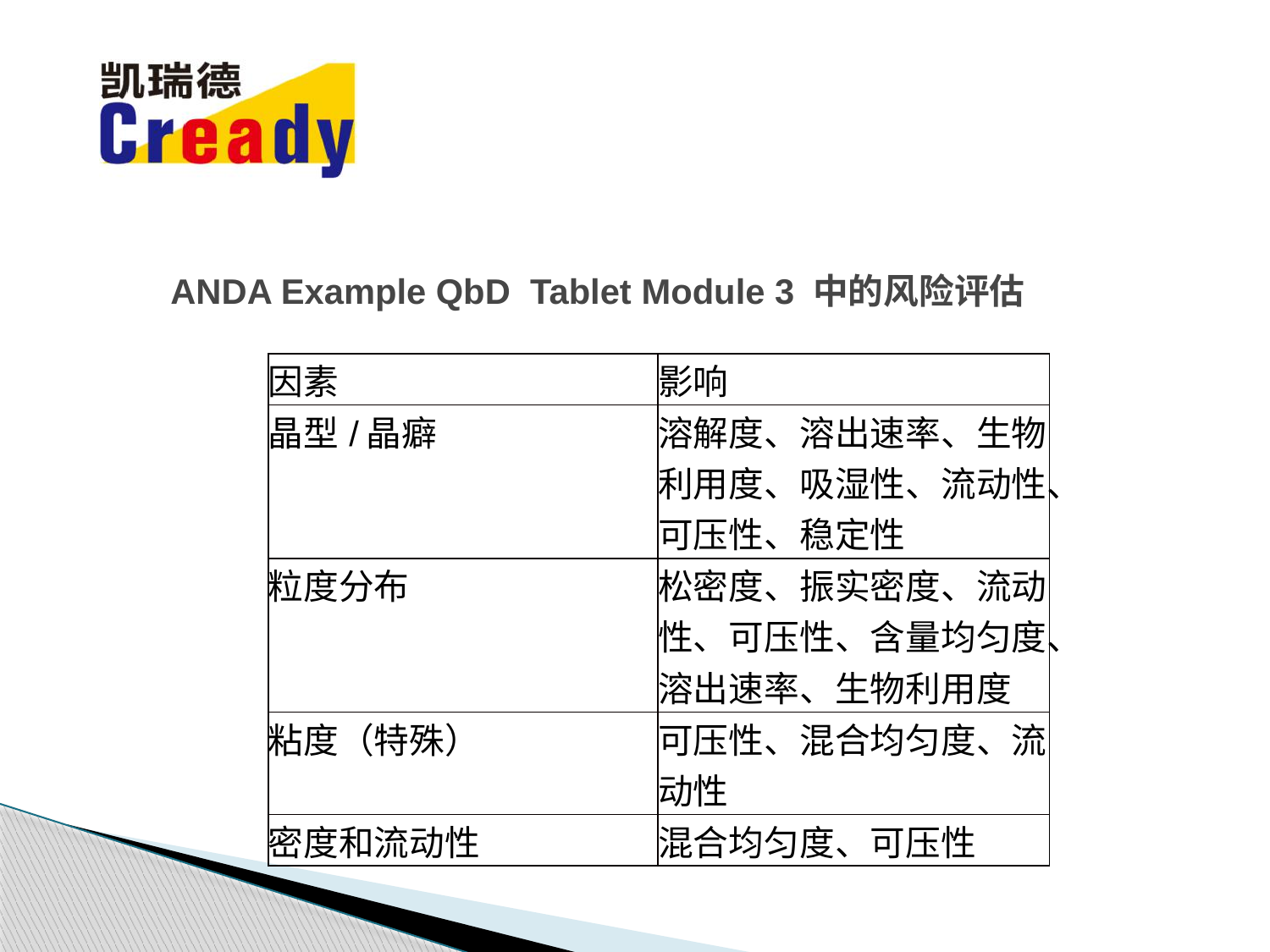

# ANDA Example QbD  Tablet Module 3 中的风险评估
| 因素 | 影响 |
| --- | --- |
| 晶型/晶癖 | 溶解度、溶出速率、生物利用度、吸湿性、流动性、可压性、稳定性 |
| 粒度分布 | 松密度、振实密度、流动性、可压性、含量均匀度、溶出速率、生物利用度 |
| 粘度（特殊） | 可压性、混合均匀度、流动性 |
| 密度和流动性 | 混合均匀度、可压性 |